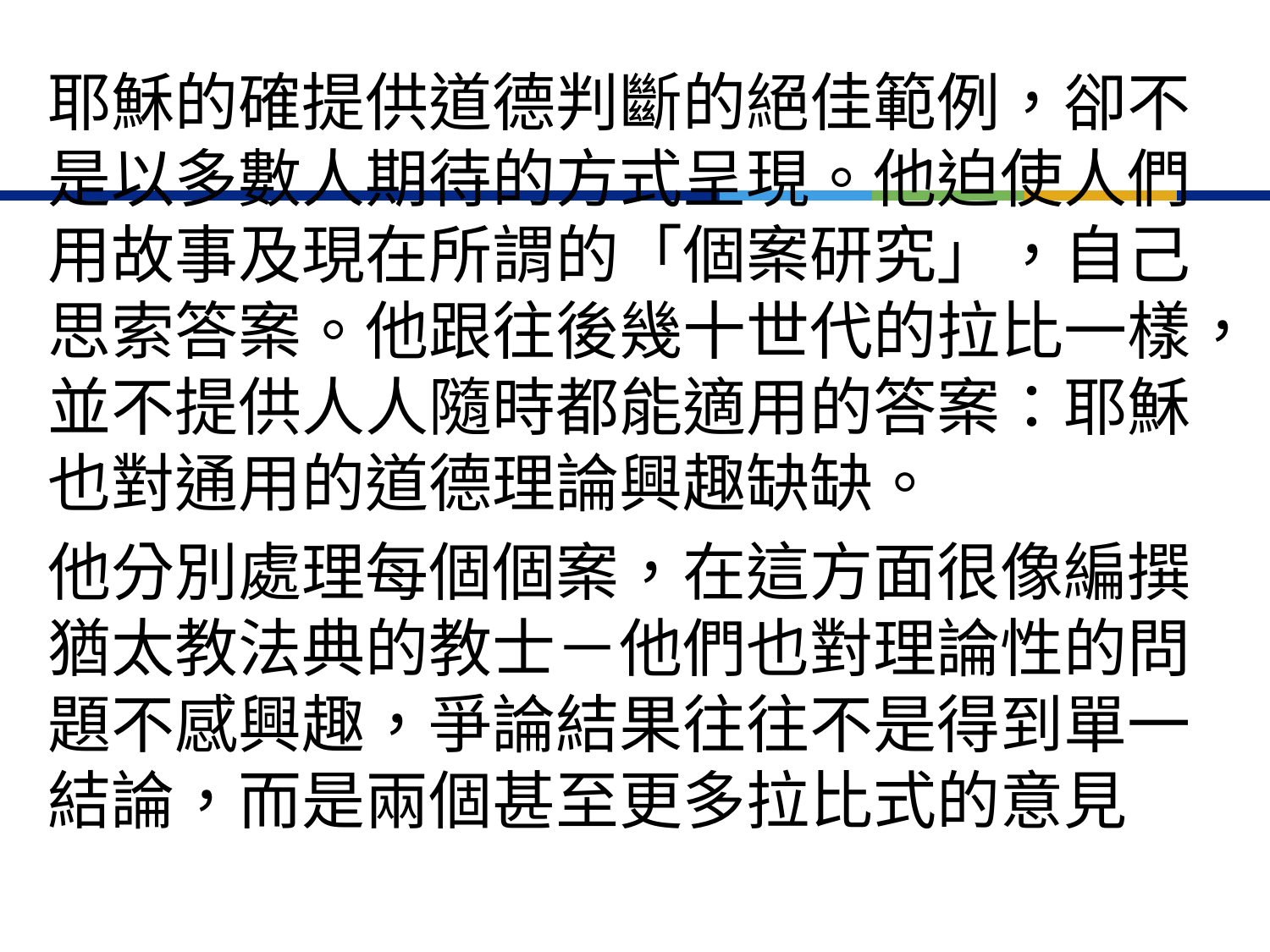

耶穌的確提供道德判斷的絕佳範例，卻不是以多數人期待的方式呈現。他迫使人們用故事及現在所謂的「個案研究」，自己思索答案。他跟往後幾十世代的拉比一樣，並不提供人人隨時都能適用的答案：耶穌也對通用的道德理論興趣缺缺。
他分別處理每個個案，在這方面很像編撰猶太教法典的教士－他們也對理論性的問題不感興趣，爭論結果往往不是得到單一結論，而是兩個甚至更多拉比式的意見